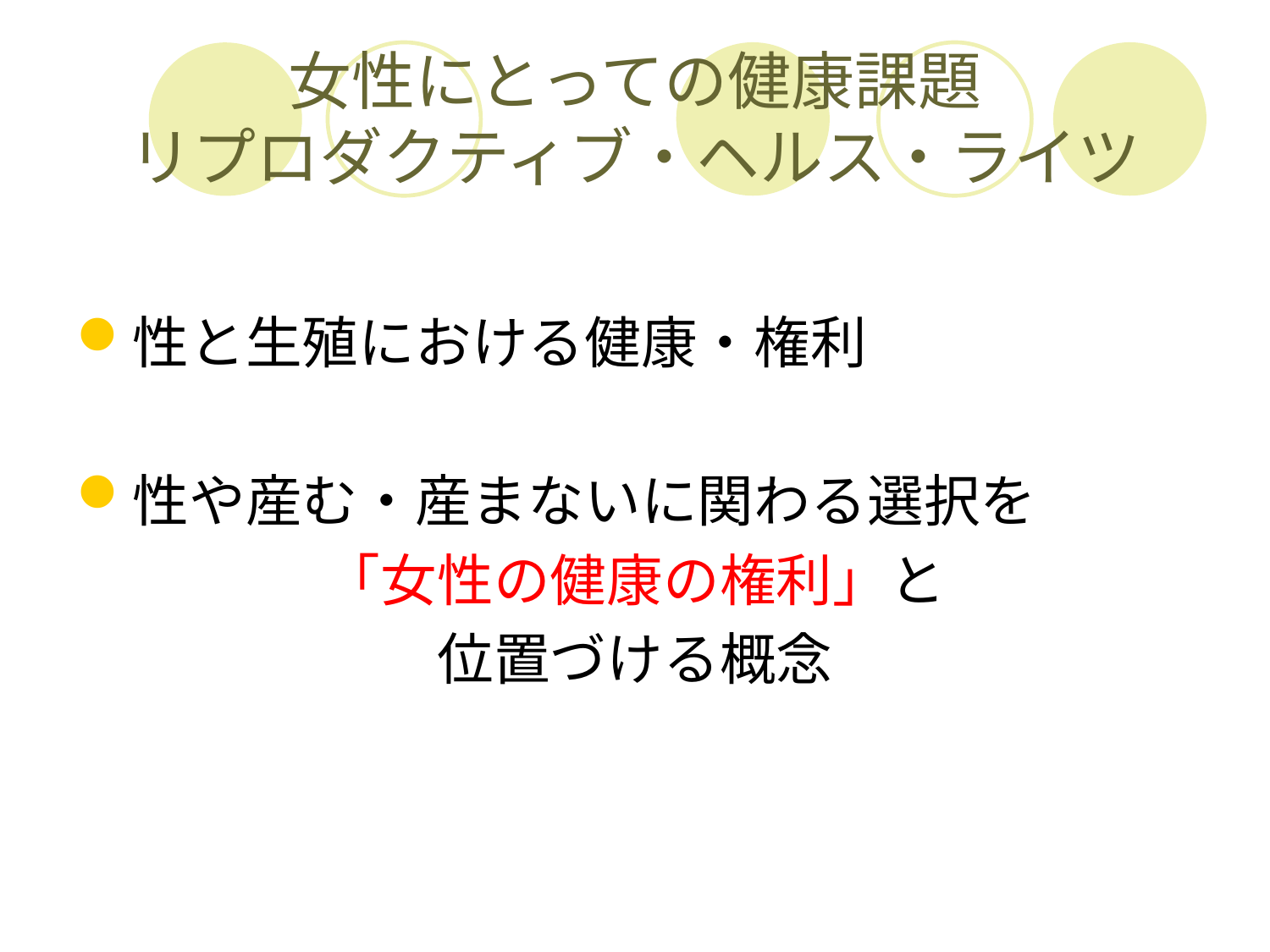

# 女性にとっての健康課題 リプロダクティブ・ヘルス・ライツ

性と生殖における健康・権利

性や産む・産まないに関わる選択を
「女性の健康の権利」と
位置づける概念